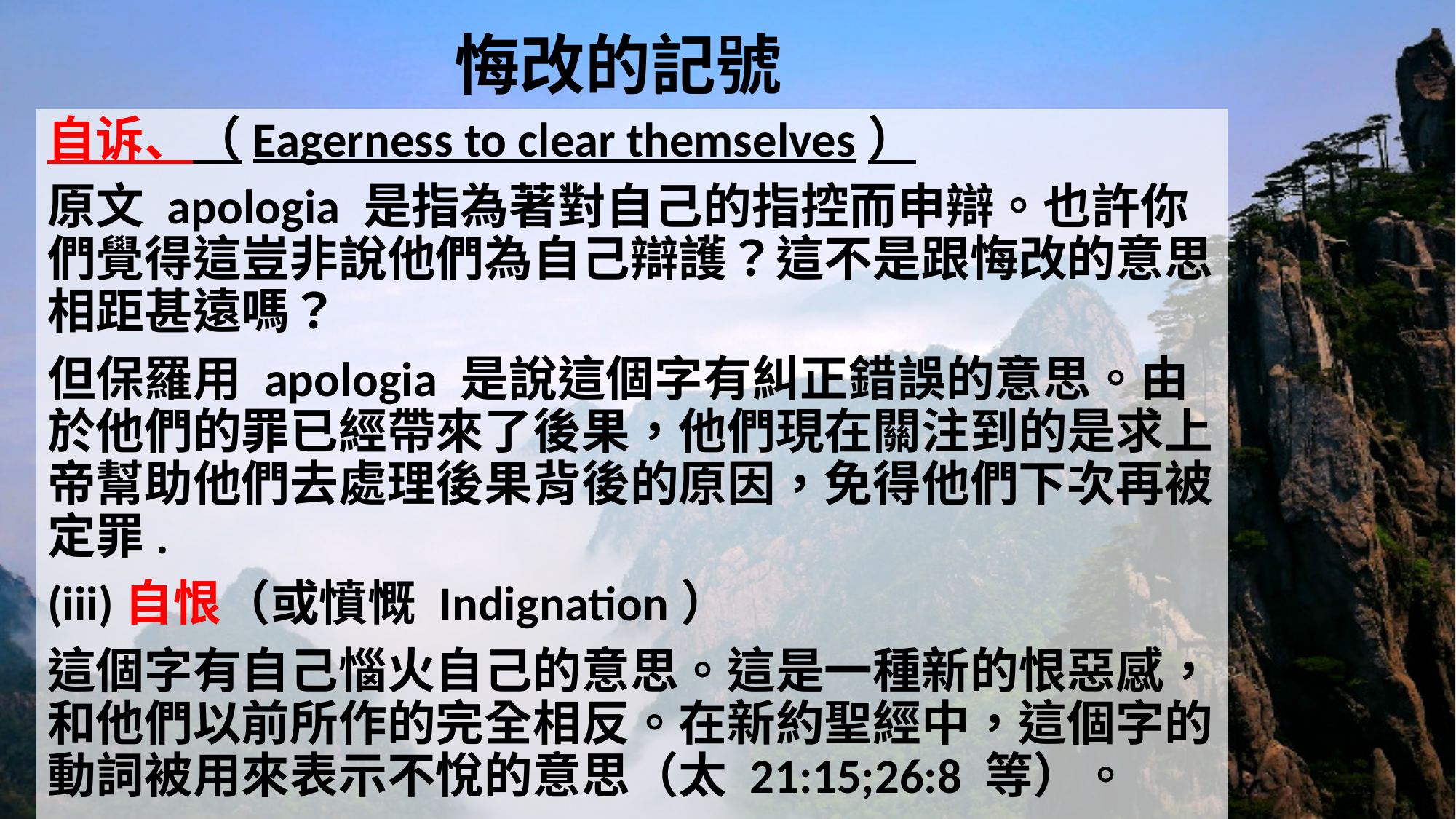

# 悔改的記號
自诉、（Eagerness to clear themselves）
原文 apologia 是指為著對自己的指控而申辯。也許你們覺得這豈非說他們為自己辯護？這不是跟悔改的意思相距甚遠嗎？
但保羅用 apologia 是說這個字有糾正錯誤的意思。由於他們的罪已經帶來了後果，他們現在關注到的是求上帝幫助他們去處理後果背後的原因，免得他們下次再被定罪.
(iii)自恨（或憤慨 Indignation）
這個字有自己惱火自己的意思。這是一種新的恨惡感，和他們以前所作的完全相反。在新約聖經中，這個字的動詞被用來表示不悅的意思（太 21:15;26:8 等）。